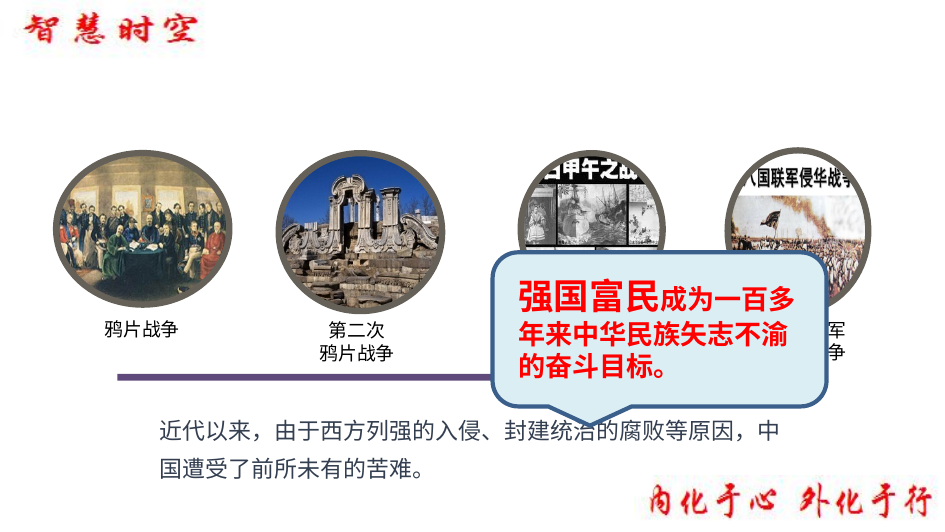

八国联军侵华战争

鸦片战争

第二次
鸦片战争

甲午战争

强国富民成为一百多年来中华民族矢志不渝的奋斗目标。

近代以来，由于西方列强的入侵、封建统治的腐败等原因，中国遭受了前所未有的苦难。